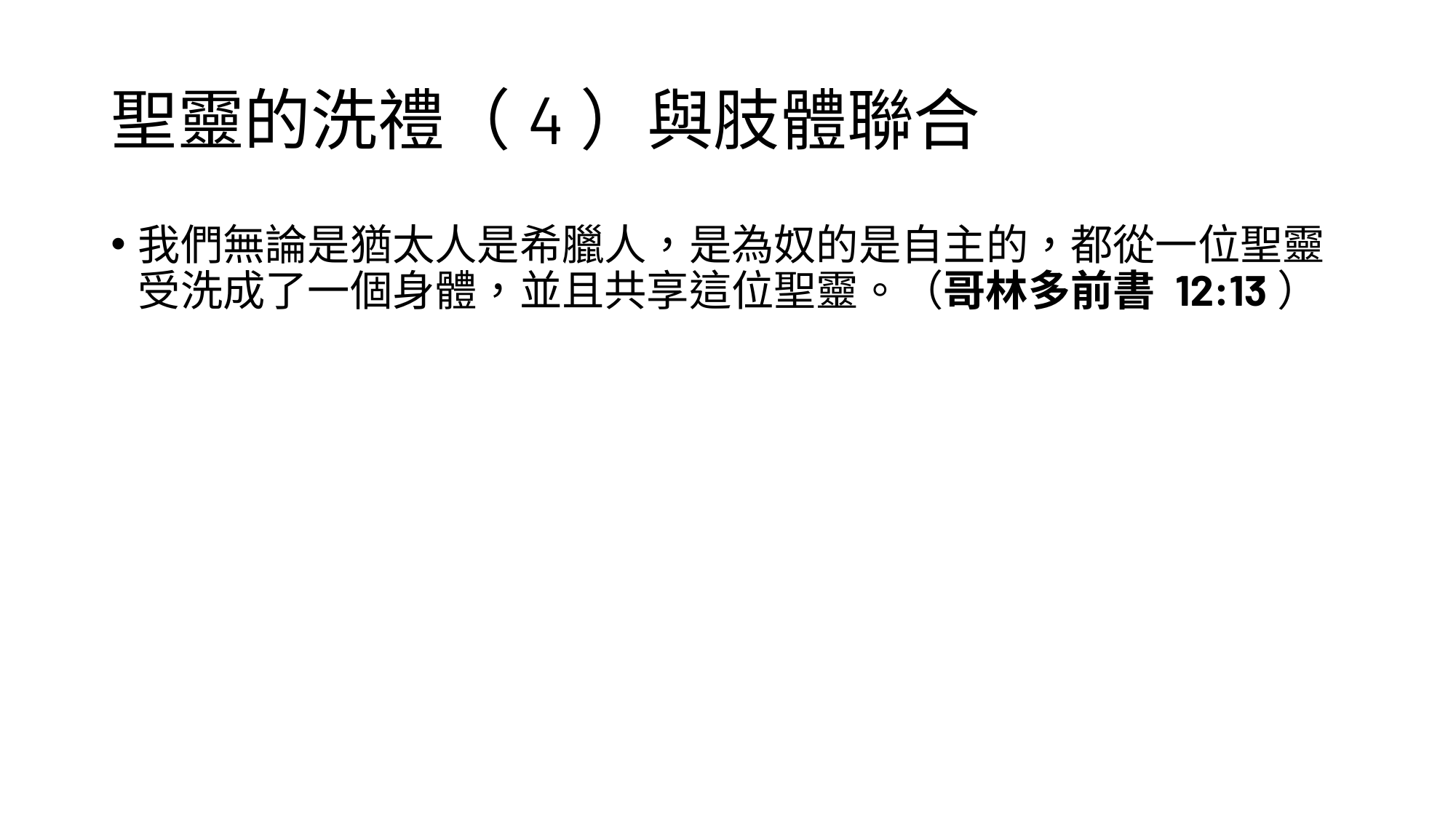

# 聖靈的洗禮（4）與肢體聯合
我們無論是猶太人是希臘人，是為奴的是自主的，都從一位聖靈受洗成了一個身體，並且共享這位聖靈。（哥林多前書 12:13）